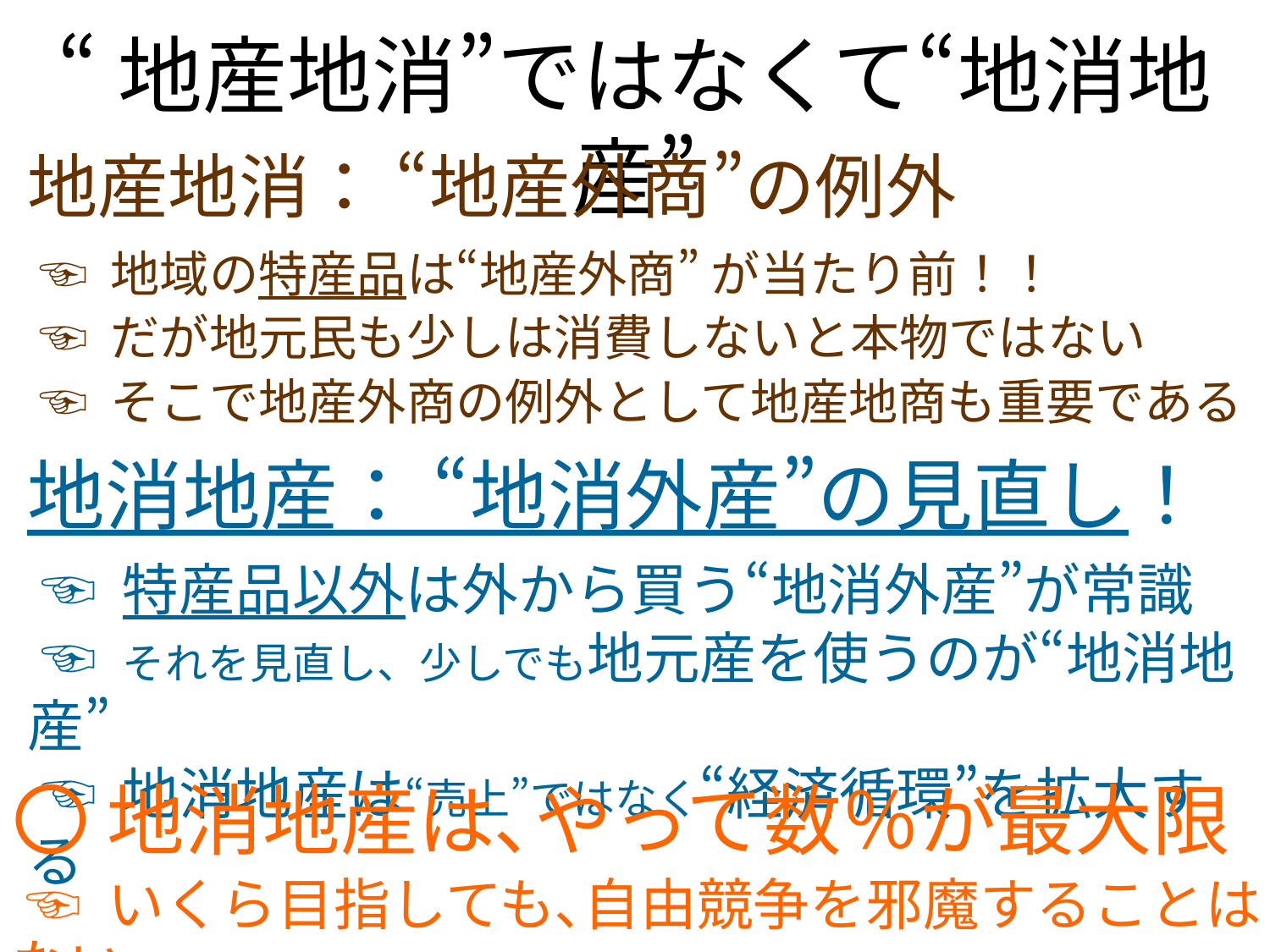

“地産地消”ではなくて“地消地産”
地産地消： “地産外商”の例外
 ☜ 地域の特産品は“地産外商” が当たり前！！
 ☜ だが地元民も少しは消費しないと本物ではない
 ☜ そこで地産外商の例外として地産地商も重要である
地消地産： “地消外産”の見直し！
 ☜ 特産品以外は外から買う“地消外産”が常識
 ☜ それを見直し、少しでも地元産を使うのが“地消地産”
 ☜ 地消地産は“売上”ではなく“経済循環”を拡大する
〇 地消地産は､やって数％が最大限
 ☜ いくら目指しても､自由競争を邪魔することはない